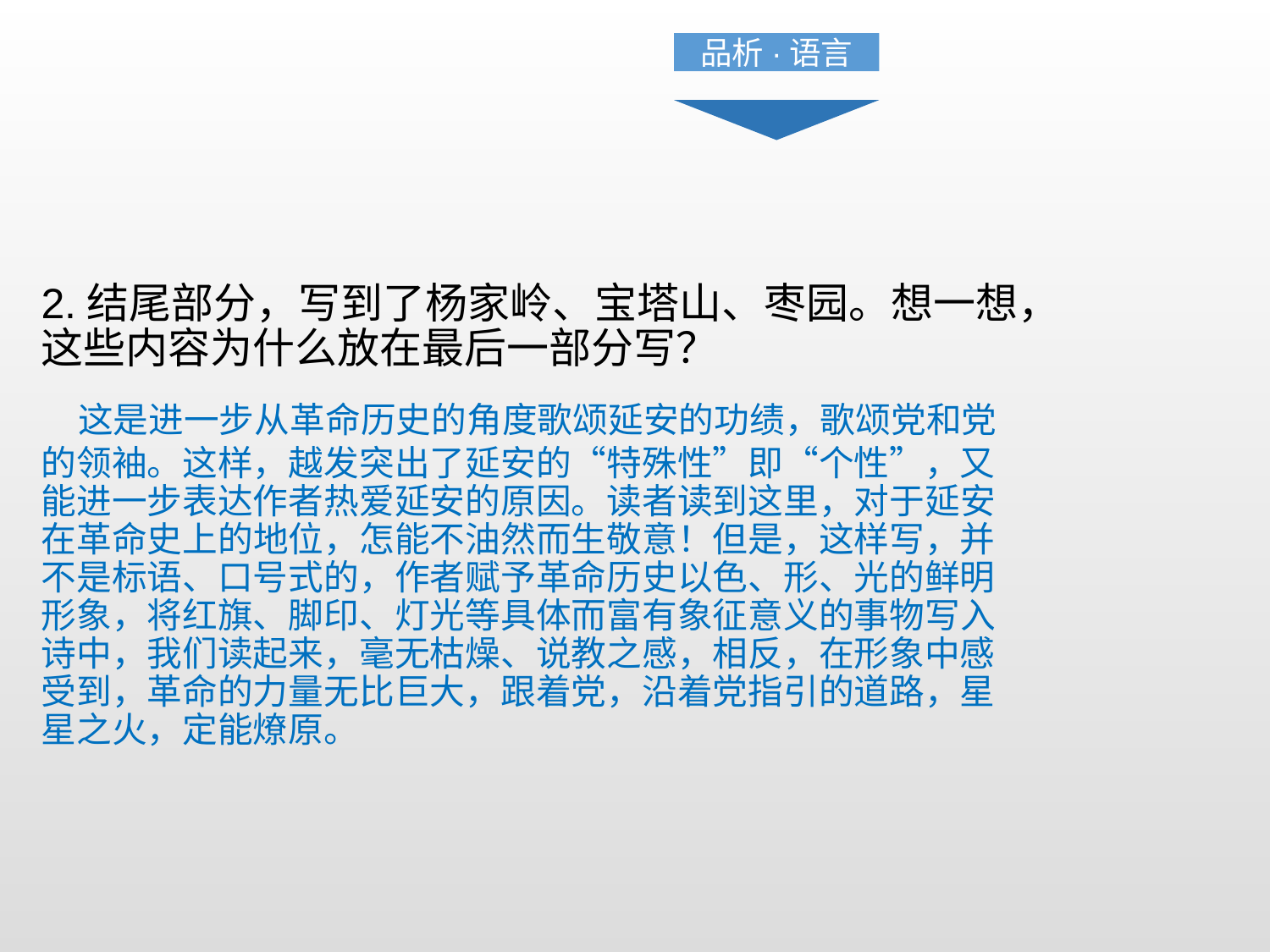

品析·语言

2.结尾部分，写到了杨家岭、宝塔山、枣园。想一想，这些内容为什么放在最后一部分写？
   这是进一步从革命历史的角度歌颂延安的功绩，歌颂党和党的领袖。这样，越发突出了延安的“特殊性”即“个性”，又能进一步表达作者热爱延安的原因。读者读到这里，对于延安在革命史上的地位，怎能不油然而生敬意！但是，这样写，并不是标语、口号式的，作者赋予革命历史以色、形、光的鲜明形象，将红旗、脚印、灯光等具体而富有象征意义的事物写入诗中，我们读起来，毫无枯燥、说教之感，相反，在形象中感受到，革命的力量无比巨大，跟着党，沿着党指引的道路，星星之火，定能燎原。